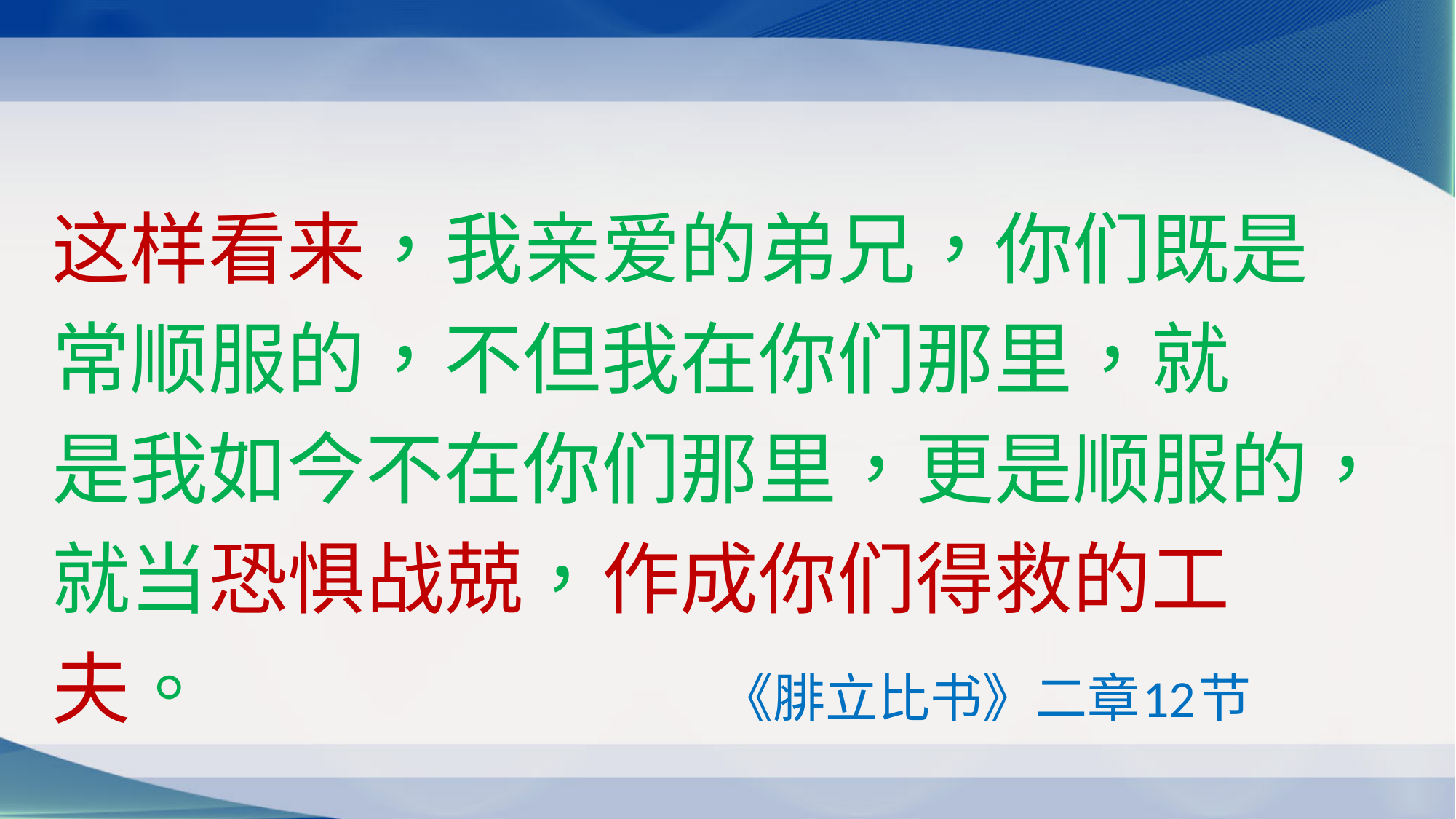

这样看来，我亲爱的弟兄，你们既是
常顺服的，不但我在你们那里，就
是我如今不在你们那里，更是顺服的，
就当恐惧战兢，作成你们得救的工
夫。                             《腓立比书》二章12节